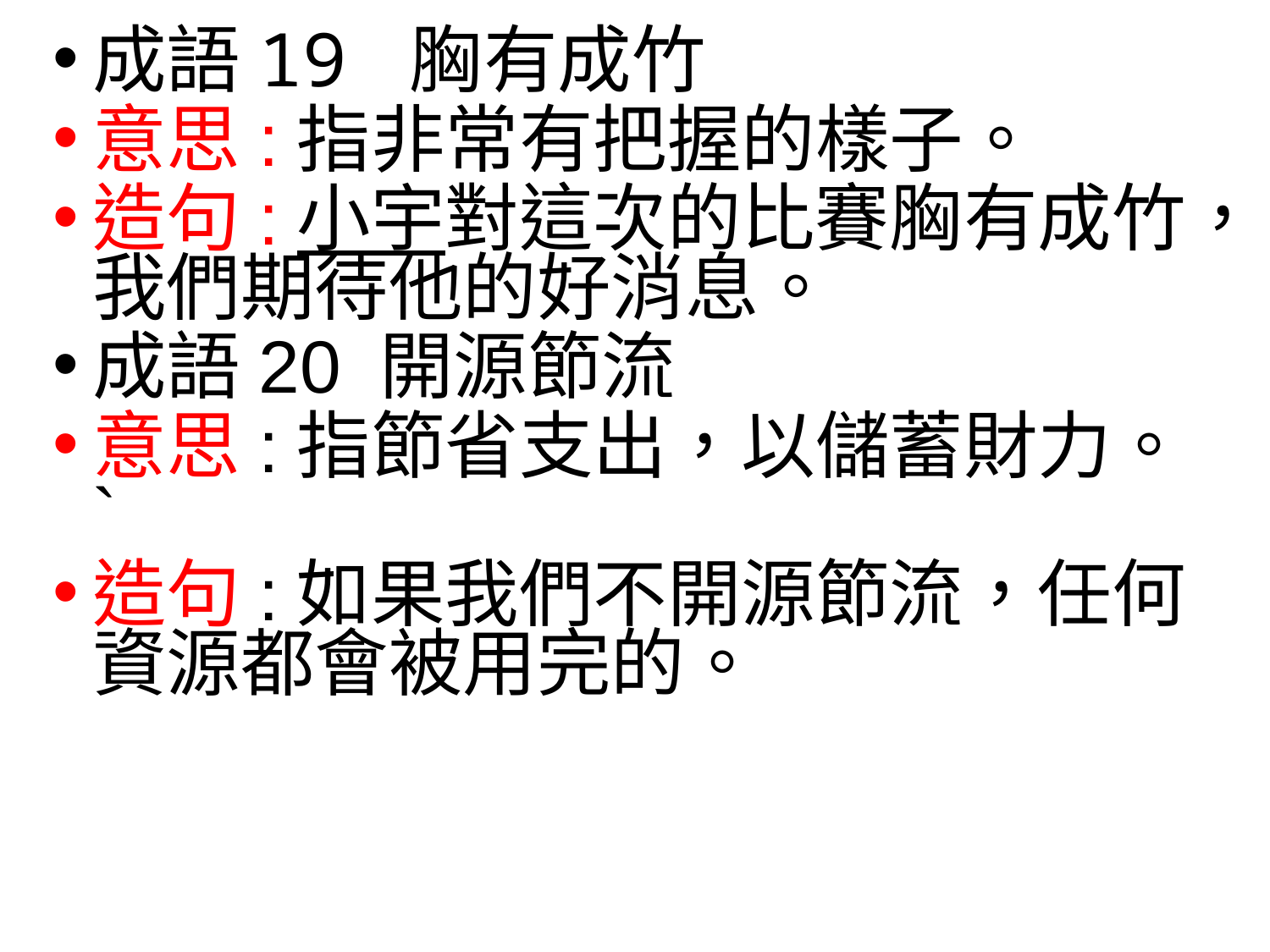

成語19 胸有成竹
意思:指非常有把握的樣子。
造句:小宇對這次的比賽胸有成竹，我們期待他的好消息。
成語20 開源節流
意思:指節省支出，以儲蓄財力。`
造句:如果我們不開源節流，任何資源都會被用完的。